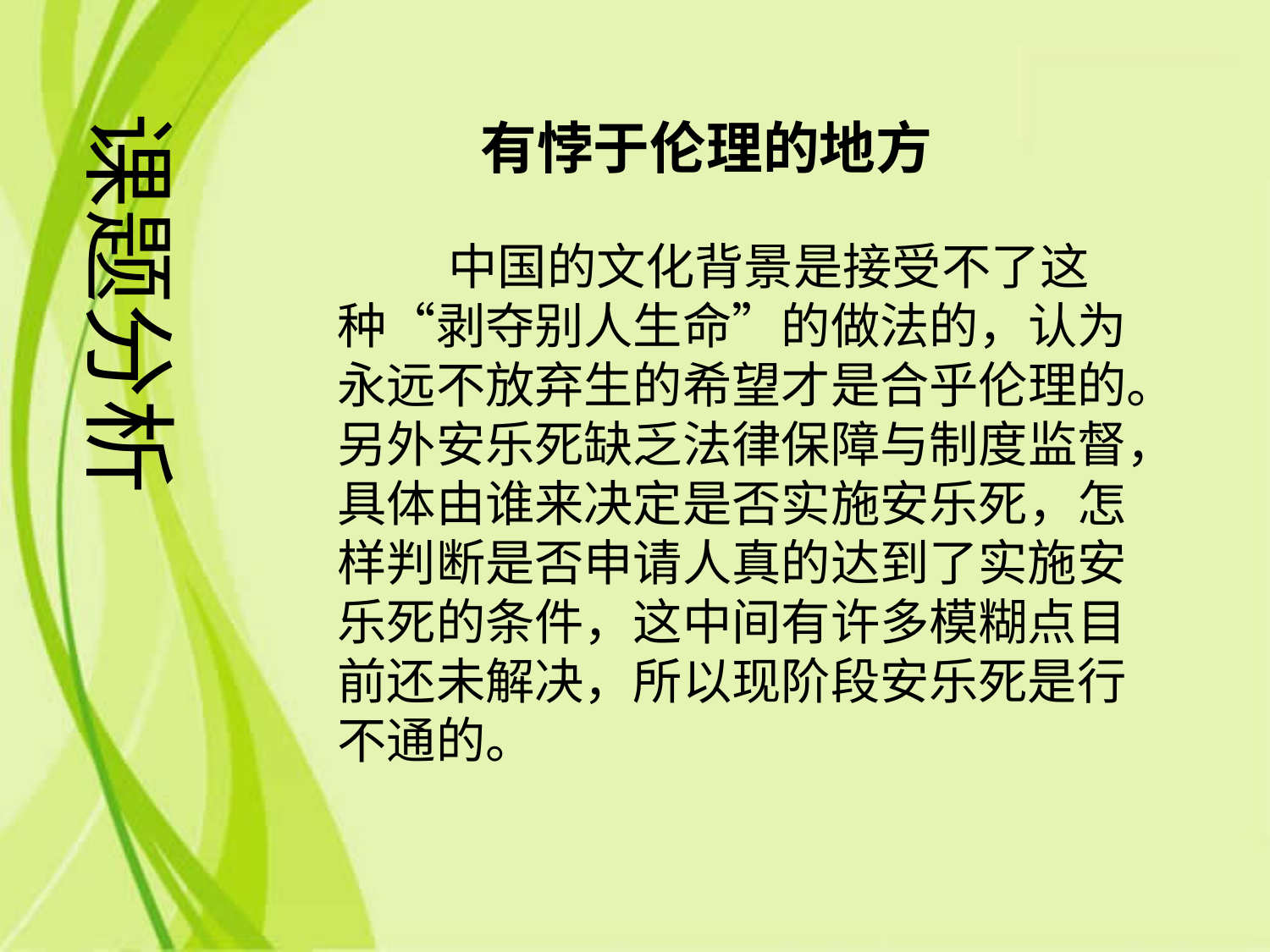

课题分析
有悖于伦理的地方
         中国的文化背景是接受不了这种“剥夺别人生命”的做法的，认为永远不放弃生的希望才是合乎伦理的。另外安乐死缺乏法律保障与制度监督，具体由谁来决定是否实施安乐死，怎样判断是否申请人真的达到了实施安乐死的条件，这中间有许多模糊点目前还未解决，所以现阶段安乐死是行不通的。